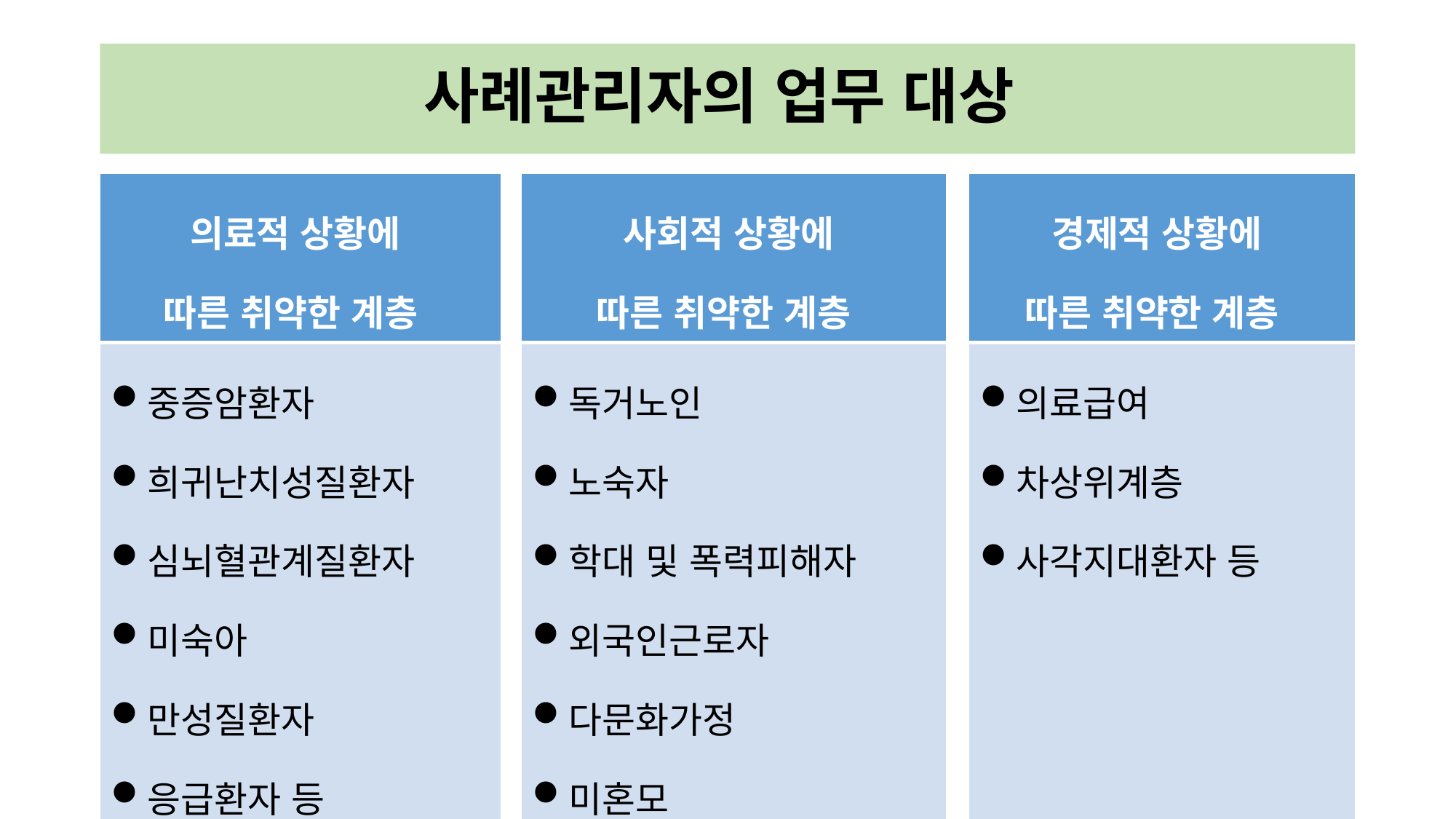

# 사례관리자의 업무 대상
| 의료적 상황에 따른 취약한 계층 |
| --- |
| 중증암환자 희귀난치성질환자 심뇌혈관계질환자 미숙아 만성질환자 응급환자 등 |
| 사회적 상황에 따른 취약한 계층 |
| --- |
| 독거노인 노숙자 학대 및 폭력피해자 외국인근로자 다문화가정 미혼모 자살시도자 등 |
| 경제적 상황에 따른 취약한 계층 |
| --- |
| 의료급여 차상위계층 사각지대환자 등 |